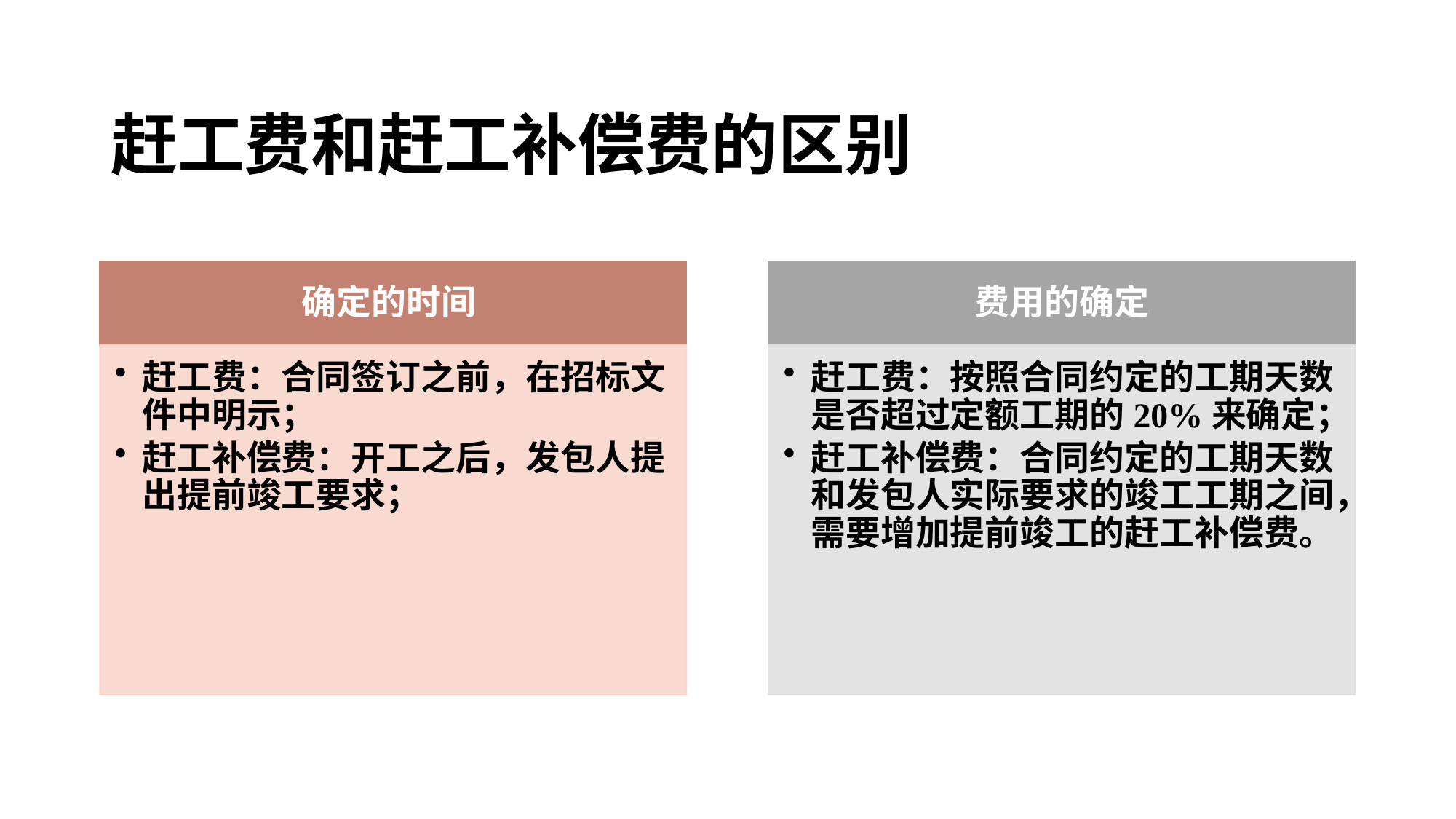

# 赶工费和赶工补偿费的区别
确定的时间
赶工费：合同签订之前，在招标文件中明示；
赶工补偿费：开工之后，发包人提出提前竣工要求；
费用的确定
赶工费：按照合同约定的工期天数是否超过定额工期的20%来确定；
赶工补偿费：合同约定的工期天数和发包人实际要求的竣工工期之间，需要增加提前竣工的赶工补偿费。